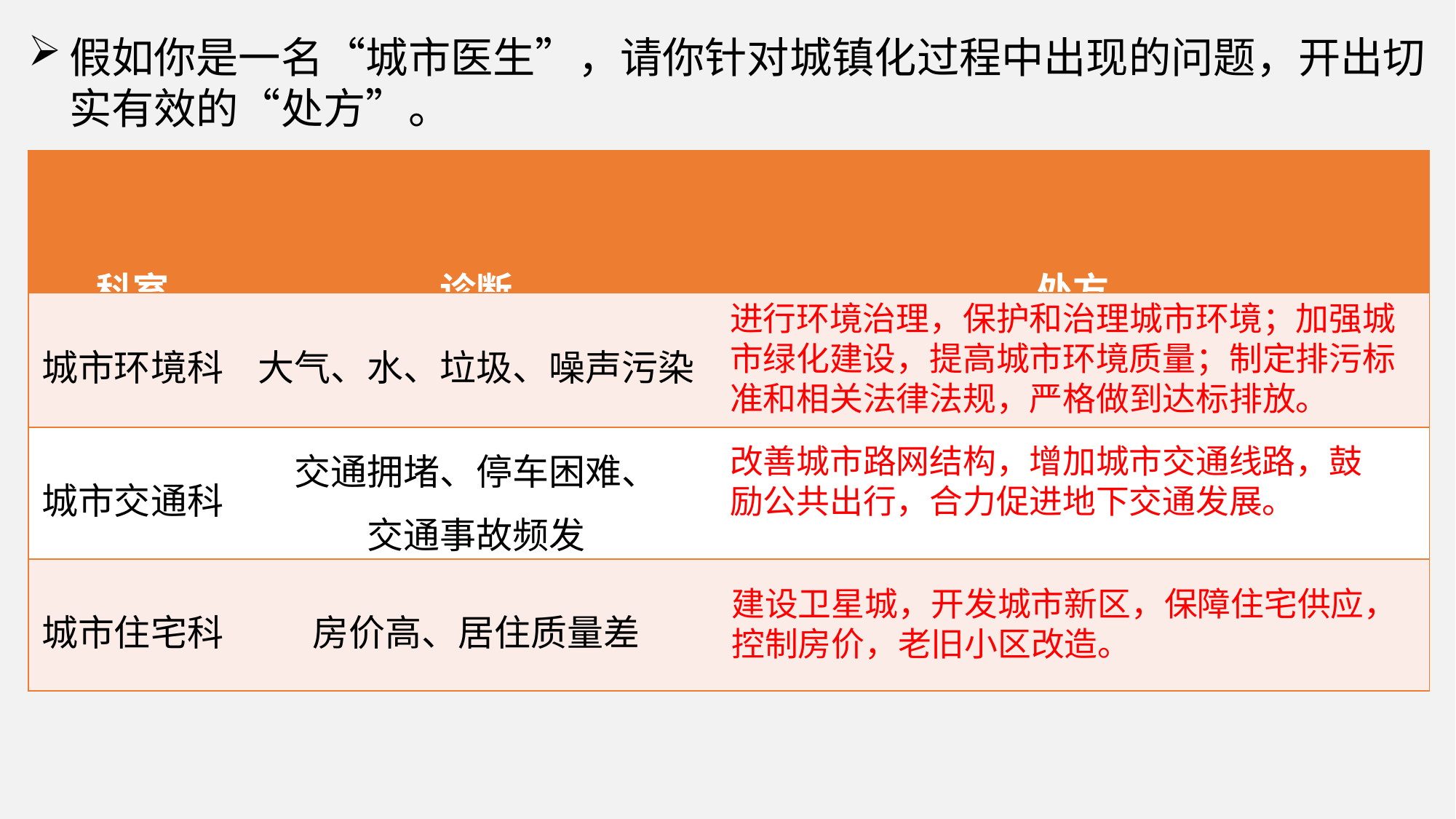

假如你是一名“城市医生”，请你针对城镇化过程中出现的问题，开出切实有效的“处方”。
| 科室 | 诊断 | 处方 |
| --- | --- | --- |
| 城市环境科 | 大气、水、垃圾、噪声污染 |  |
| 城市交通科 | 交通拥堵、停车困难、 交通事故频发 |  |
| 城市住宅科 | 房价高、居住质量差 |  |
进行环境治理，保护和治理城市环境；加强城市绿化建设，提高城市环境质量；制定排污标准和相关法律法规，严格做到达标排放。
改善城市路网结构，增加城市交通线路，鼓励公共出行，合力促进地下交通发展。
建设卫星城，开发城市新区，保障住宅供应，控制房价，老旧小区改造。